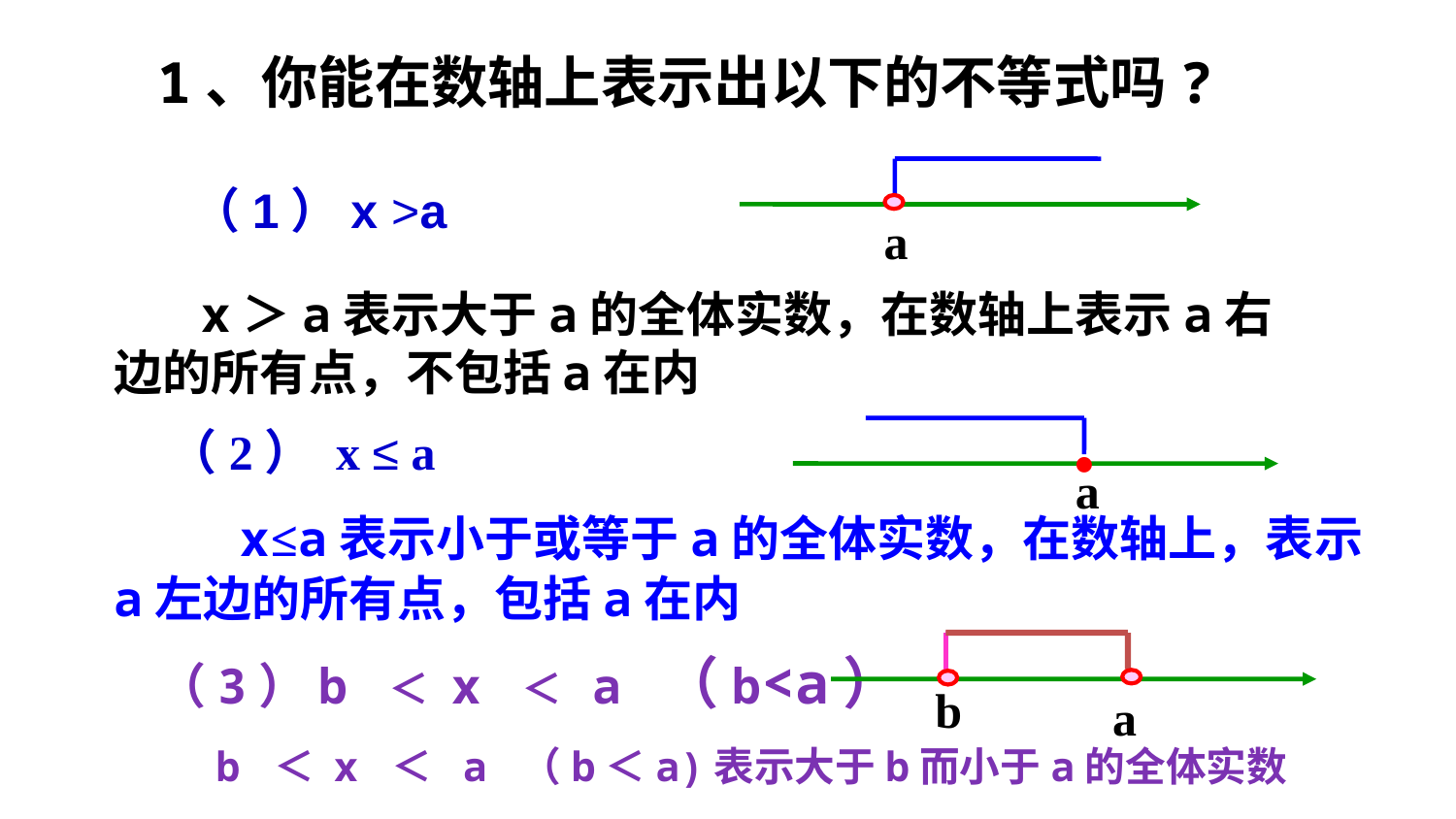

1、你能在数轴上表示出以下的不等式吗?

a
（1）x >a
   x＞a表示大于a的全体实数，在数轴上表示a右边的所有点，不包括a在内
 （2） x ≤ a
•

a

    x≤a表示小于或等于a的全体实数，在数轴上，表示a左边的所有点，包括a在内
（3）b ＜ x ＜ a （b<a）

b

a

 b ＜ x ＜ a （b＜a)表示大于b而小于a的全体实数